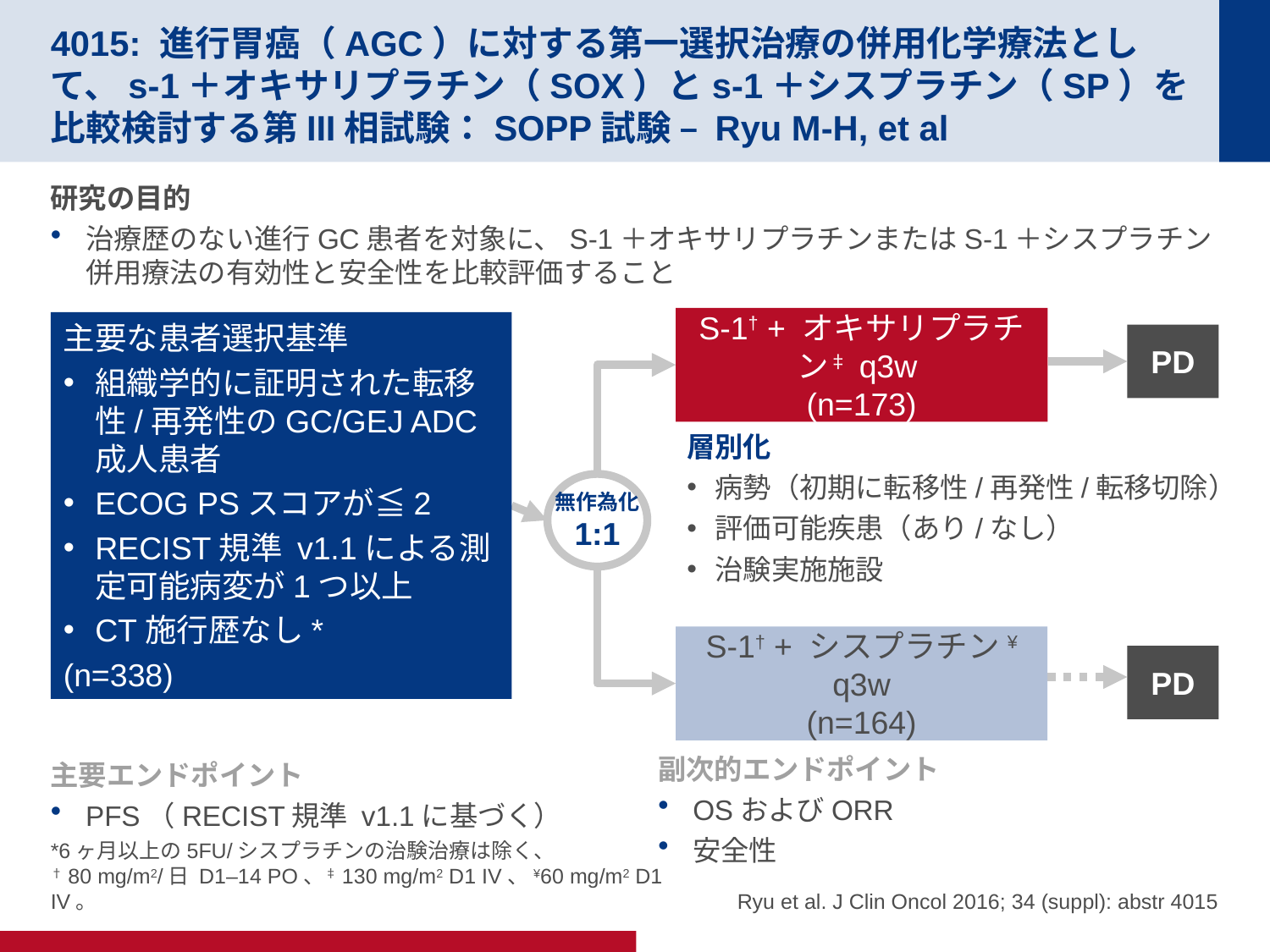

# 4015: 進行胃癌（AGC）に対する第一選択治療の併用化学療法として、s-1＋オキサリプラチン（SOX）とs-1＋シスプラチン（SP）を比較検討する第III相試験：SOPP試験 – Ryu M-H, et al
研究の目的
治療歴のない進行GC患者を対象に、S-1＋オキサリプラチンまたはS-1＋シスプラチン併用療法の有効性と安全性を比較評価すること
S-1† + オキサリプラチン‡ q3w
(n=173)
主要な患者選択基準
組織学的に証明された転移性/再発性のGC/GEJ ADC成人患者
ECOG PSスコアが≦2
RECIST規準 v1.1による測定可能病変が1つ以上
CT施行歴なし*
(n=338)
PD
層別化
病勢（初期に転移性/再発性/転移切除）
評価可能疾患（あり/なし）
治験実施施設
無作為化
1:1
S-1† + シスプラチン¥ q3w
(n=164)
PD
副次的エンドポイント
OSおよびORR
安全性
主要エンドポイント
PFS（RECIST規準 v1.1に基づく）
 Ryu et al. J Clin Oncol 2016; 34 (suppl): abstr 4015
*6ヶ月以上の5FU/シスプラチンの治験治療は除く、
†80 mg/m2/日 D1–14 PO、‡130 mg/m2 D1 IV、¥60 mg/m2 D1 IV。